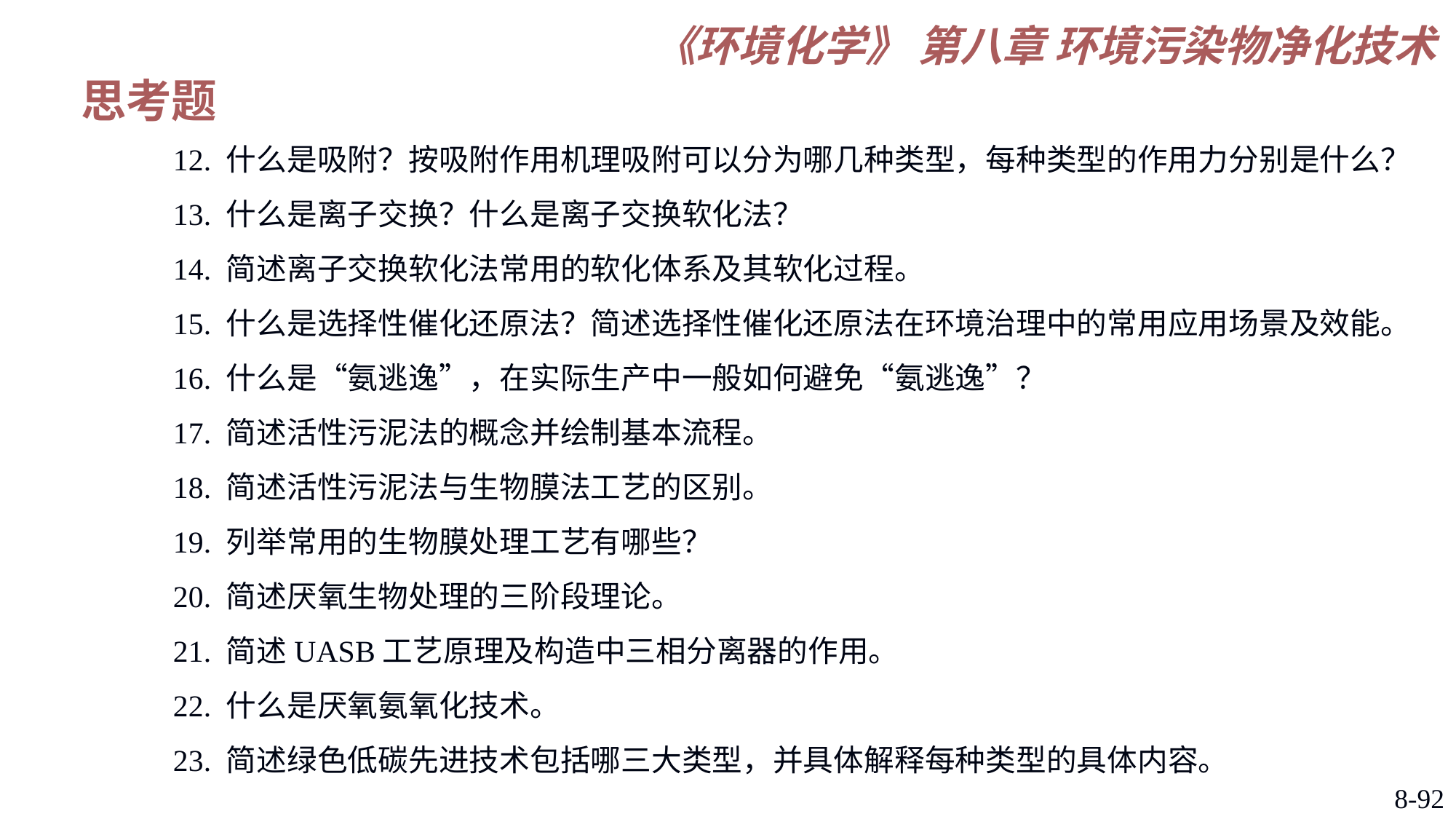

思考题

12. 什么是吸附？按吸附作用机理吸附可以分为哪几种类型，每种类型的作用力分别是什么？
13. 什么是离子交换？什么是离子交换软化法？
14. 简述离子交换软化法常用的软化体系及其软化过程。
15. 什么是选择性催化还原法？简述选择性催化还原法在环境治理中的常用应用场景及效能。
16. 什么是“氨逃逸”，在实际生产中一般如何避免“氨逃逸”？
17. 简述活性污泥法的概念并绘制基本流程。
18. 简述活性污泥法与生物膜法工艺的区别。
19. 列举常用的生物膜处理工艺有哪些？
20. 简述厌氧生物处理的三阶段理论。
21. 简述UASB工艺原理及构造中三相分离器的作用。
22. 什么是厌氧氨氧化技术。
23. 简述绿色低碳先进技术包括哪三大类型，并具体解释每种类型的具体内容。
8-92